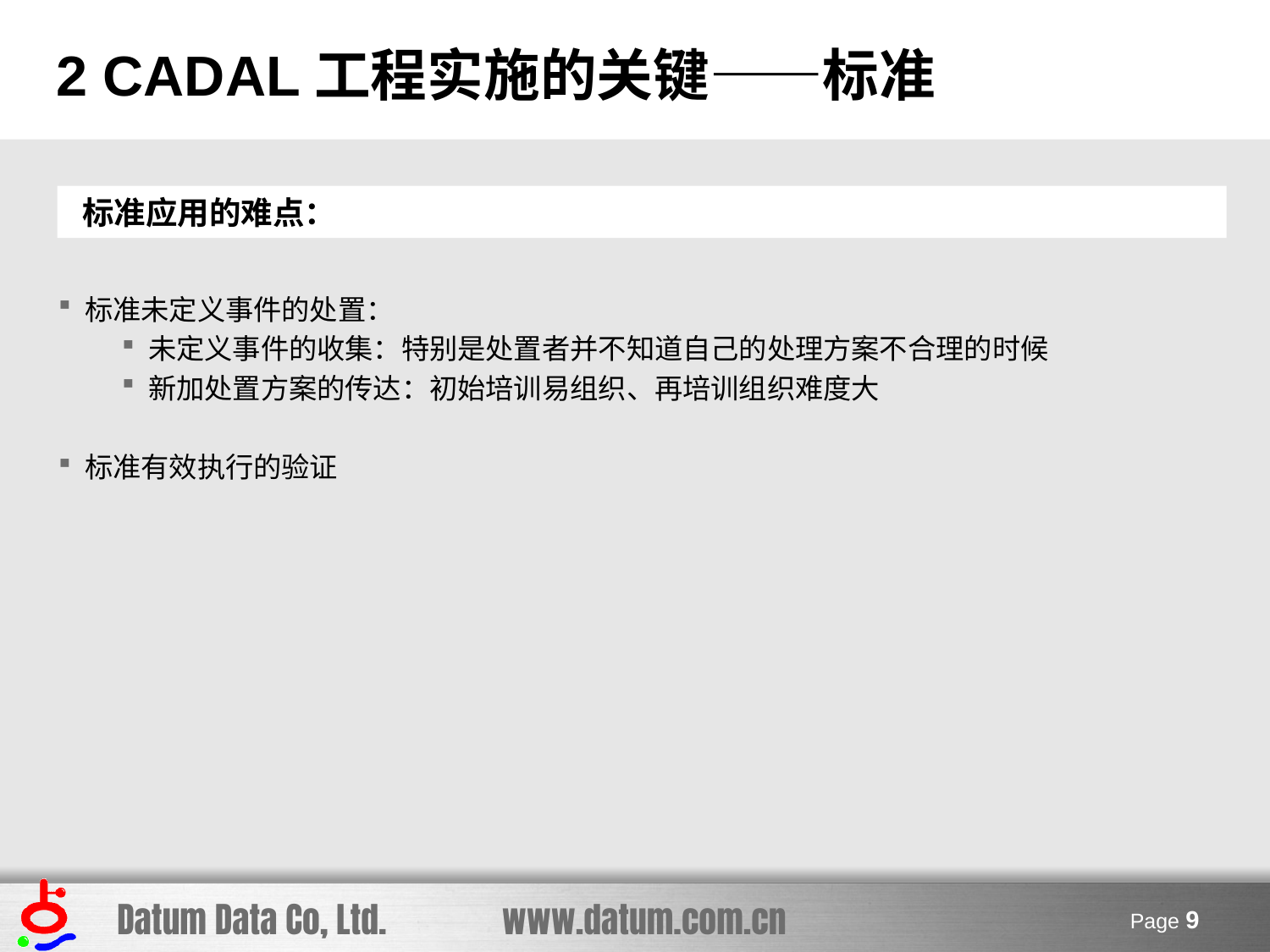

2 CADAL工程实施的关键——标准
标准应用的难点：

标准未定义事件的处置：
未定义事件的收集：特别是处置者并不知道自己的处理方案不合理的时候
新加处置方案的传达：初始培训易组织、再培训组织难度大

标准有效执行的验证

Page 9